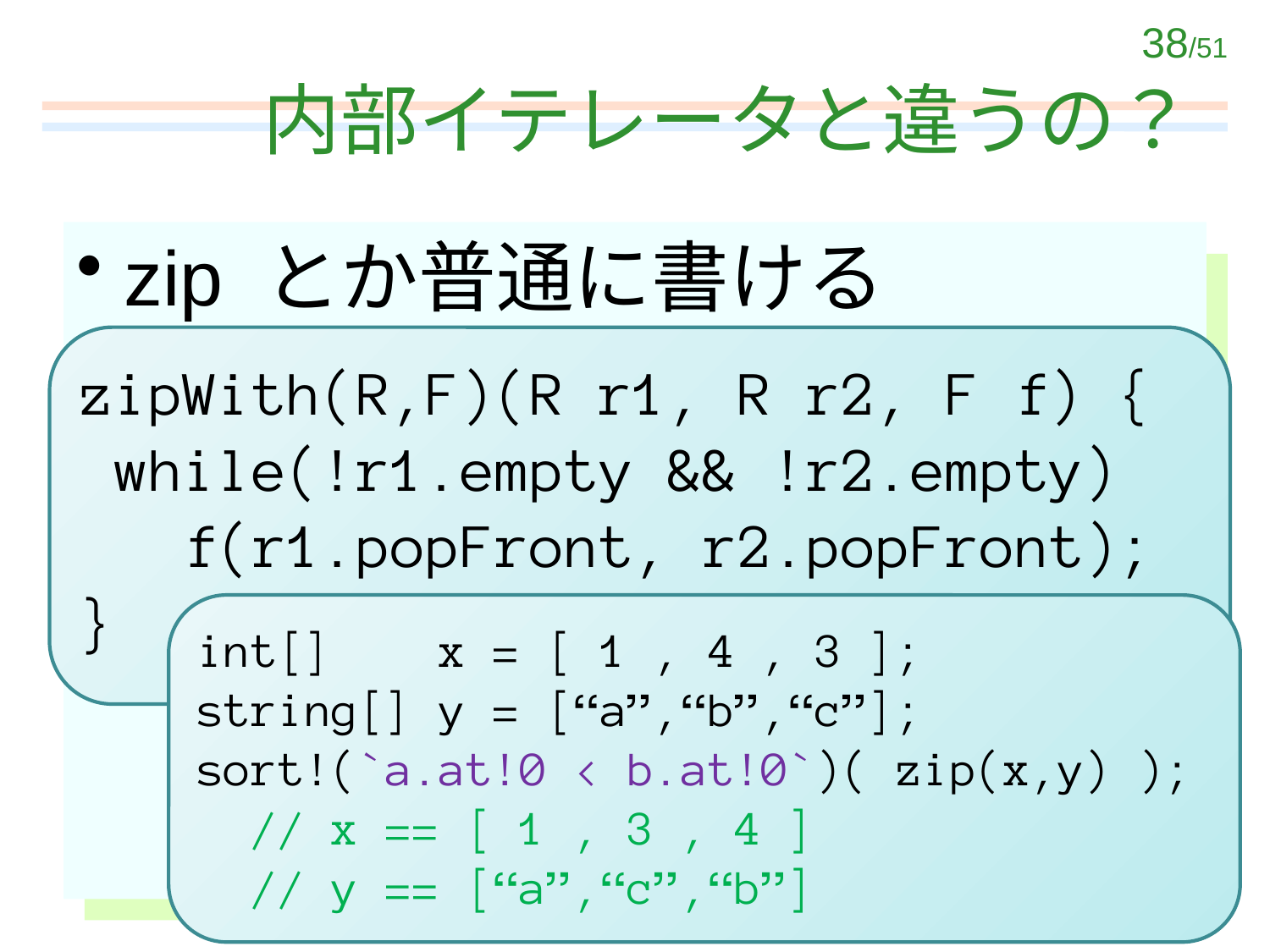

# 内部イテレータと違うの？
zip とか普通に書ける
zipWith(R,F)(R r1, R r2, F f) {
 while(!r1.empty && !r2.empty)
   f(r1.popFront, r2.popFront);
}
int[]    x = [ 1 , 4 , 3 ];
string[] y = [“a”,“b”,“c”];
sort!(`a.at!0 < b.at!0`)( zip(x,y) );
  // x == [ 1 , 3 , 4 ]
  // y == [“a”,“c”,“b”]